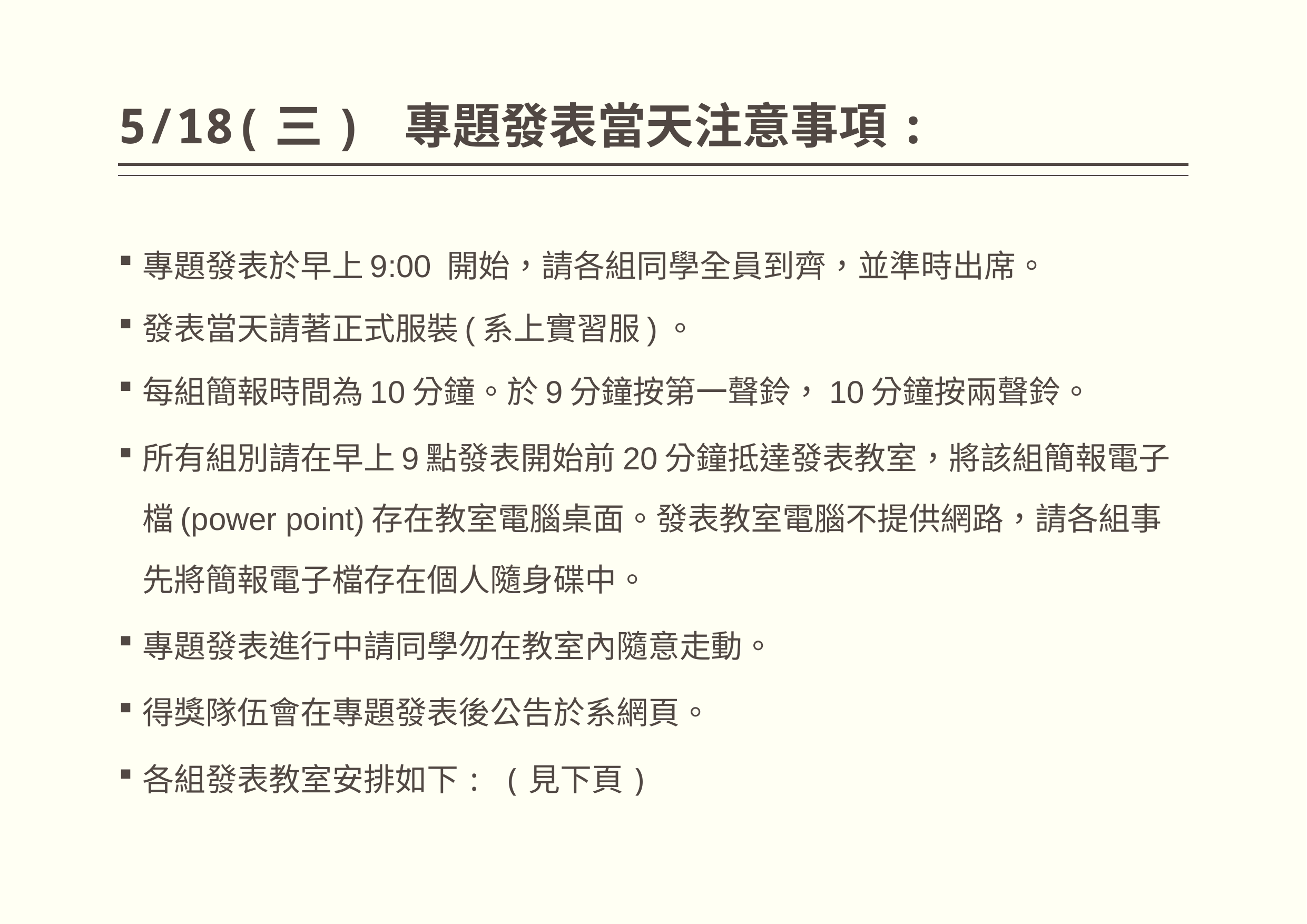

# 5/18(三) 專題發表當天注意事項:
專題發表於早上9:00 開始，請各組同學全員到齊，並準時出席。
發表當天請著正式服裝(系上實習服)。
每組簡報時間為10分鐘。於9分鐘按第一聲鈴，10分鐘按兩聲鈴。
所有組別請在早上9點發表開始前20分鐘抵達發表教室，將該組簡報電子檔(power point)存在教室電腦桌面。發表教室電腦不提供網路，請各組事先將簡報電子檔存在個人隨身碟中。
專題發表進行中請同學勿在教室內隨意走動。
得獎隊伍會在專題發表後公告於系網頁。
各組發表教室安排如下: (見下頁)